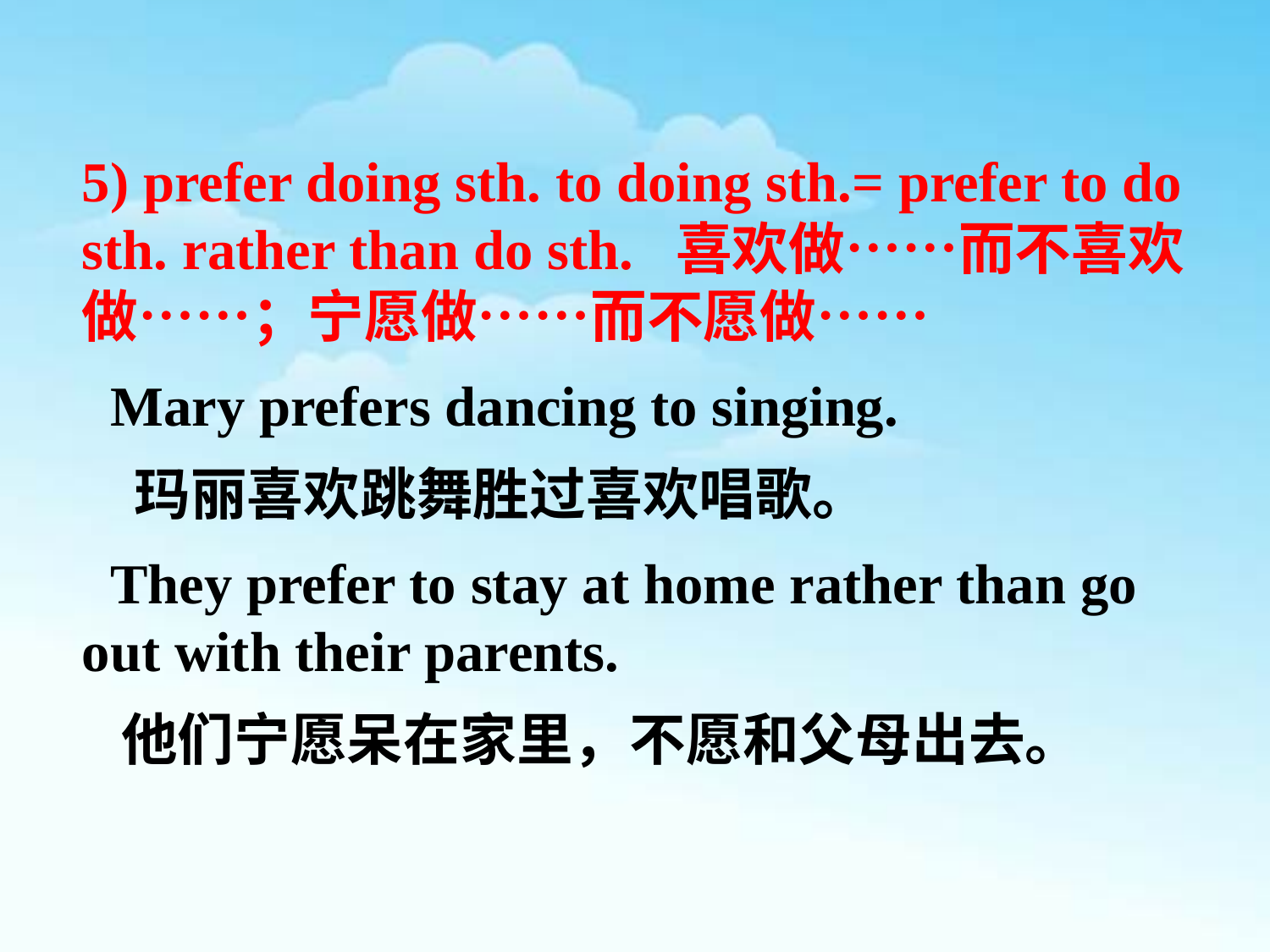

5) prefer doing sth. to doing sth.= prefer to do sth. rather than do sth.  喜欢做……而不喜欢做……；宁愿做……而不愿做……
  Mary prefers dancing to singing.
   玛丽喜欢跳舞胜过喜欢唱歌。
  They prefer to stay at home rather than go out with their parents.
  他们宁愿呆在家里，不愿和父母出去。